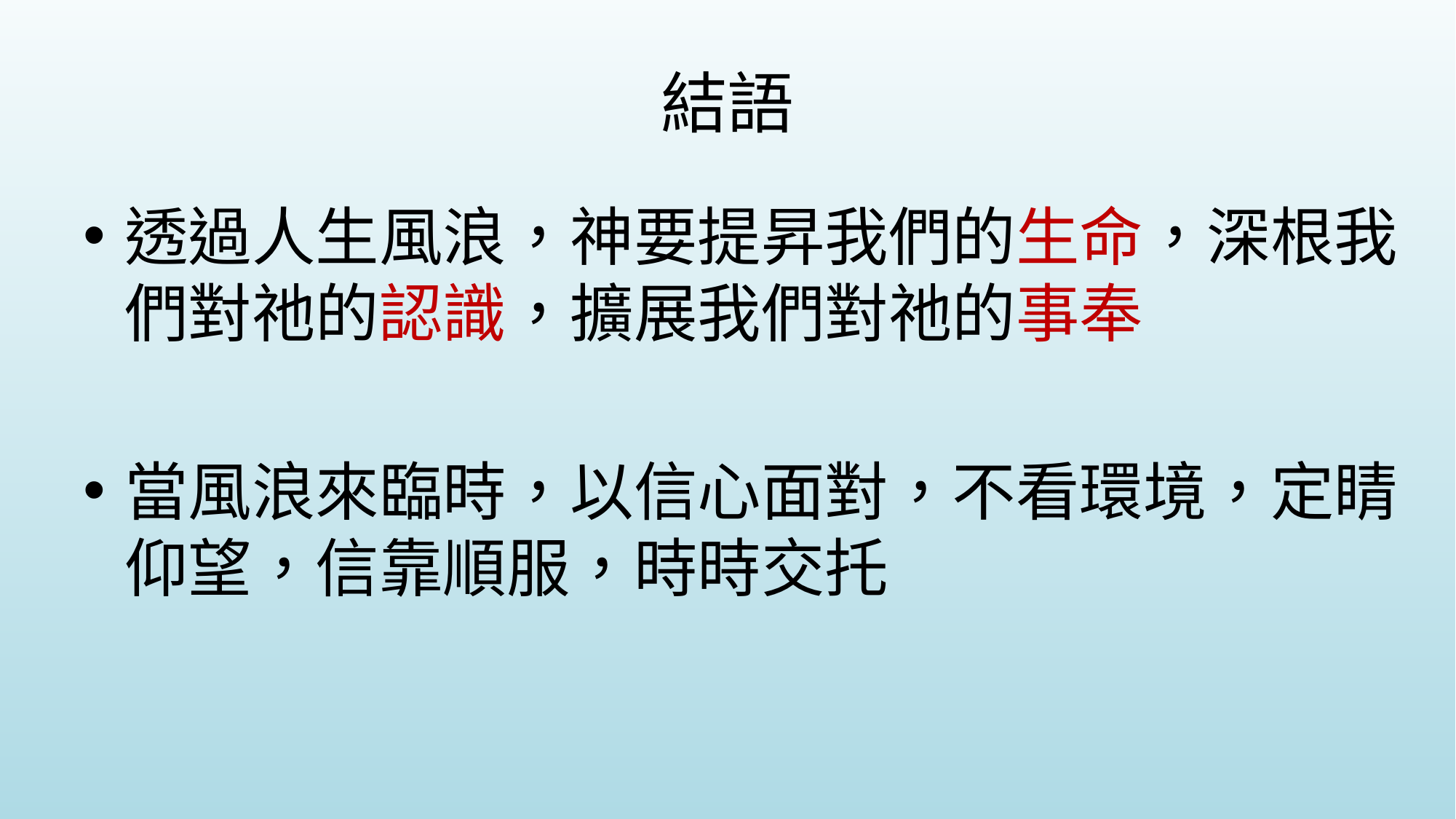

# 結語
透過人生風浪，神要提昇我們的生命，深根我們對祂的認識，擴展我們對祂的事奉

當風浪來臨時，以信心面對，不看環境，定睛仰望，信靠順服，時時交托